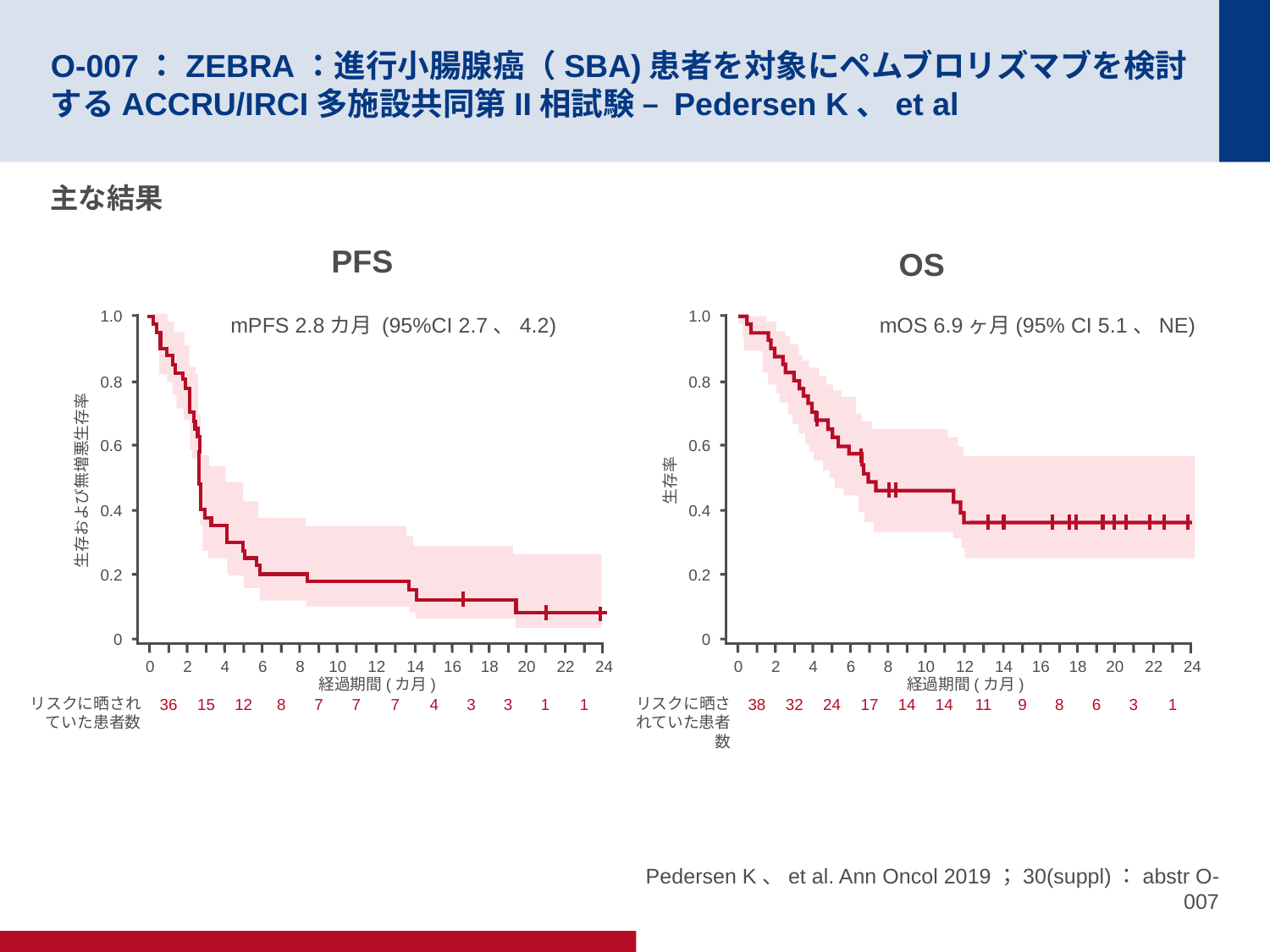

# O-007：ZEBRA：進行小腸腺癌（SBA)患者を対象にペムブロリズマブを検討するACCRU/IRCI多施設共同第II相試験 – Pedersen K、et al
主な結果
PFS
OS
1.0
1.0
mPFS 2.8カ月 (95%CI 2.7、4.2)
mOS 6.9ヶ月(95% CI 5.1、NE)

0.8
0.8

0.6
0.6

生存および無増悪生存率
生存率
0.4
0.4

0.2
0.2

0
0

8

14

14

9

16

8

18

6

20

3

0

36

2

15

0

38

2

32

4

24

6

17

10

14

12

11

24
22

1

24
4

12
6

8
8

7
10

7
12

7
14

4
16

3
18

3
20

1
22

1
経過期間(カ月)
経過期間(カ月)
リスクに晒されていた患者数
リスクに晒されていた患者数
Pedersen K、et al. Ann Oncol 2019；30(suppl)：abstr O-007